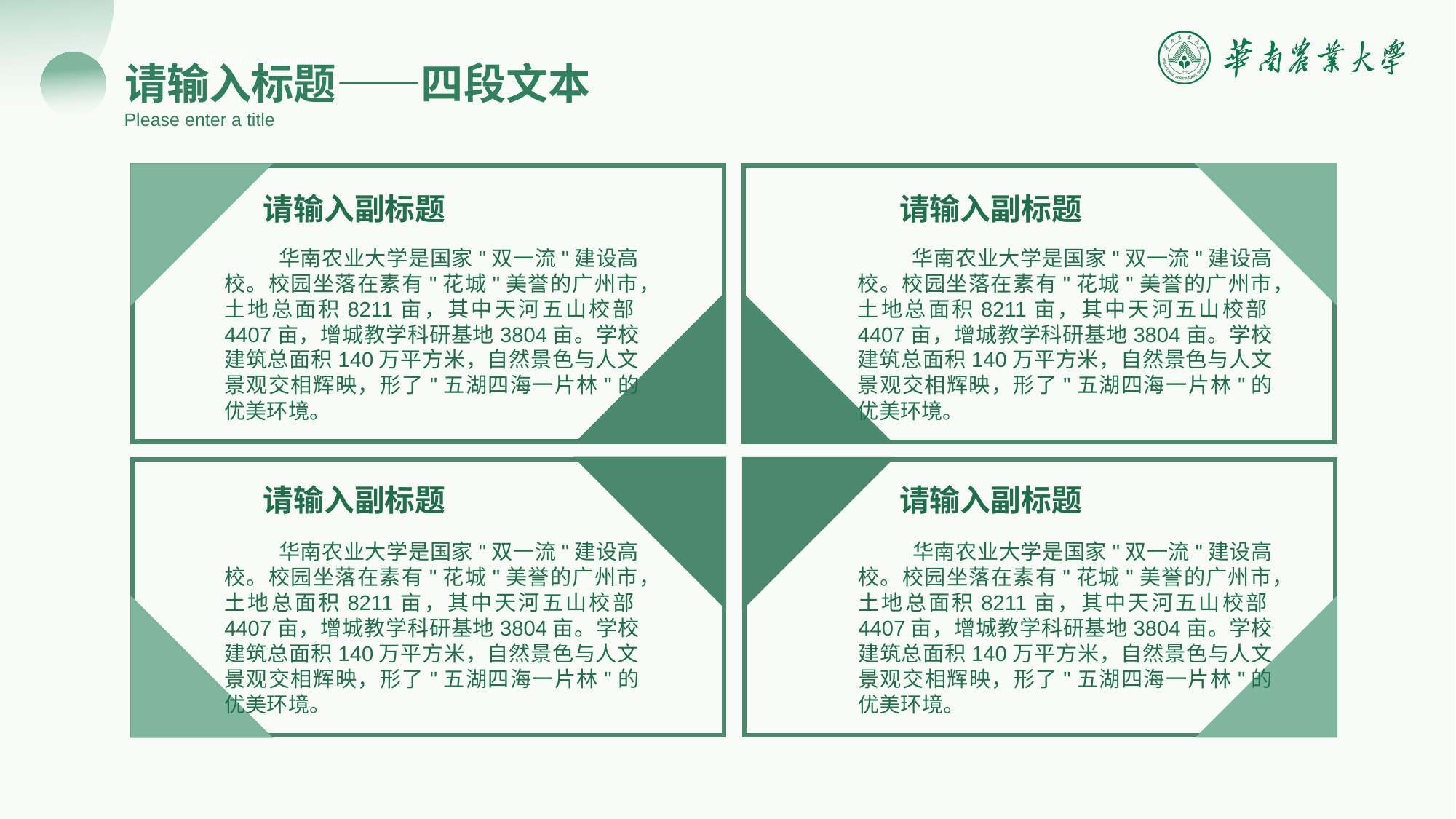

https://www.ypppt.com/
请输入标题——四段文本
Please enter a title

请输入副标题
华南农业大学是国家"双一流"建设高校。校园坐落在素有"花城"美誉的广州市，土地总面积8211亩，其中天河五山校部4407亩，增城教学科研基地3804亩。学校建筑总面积140万平方米，自然景色与人文景观交相辉映，形了"五湖四海一片林"的优美环境。

请输入副标题
华南农业大学是国家"双一流"建设高校。校园坐落在素有"花城"美誉的广州市，土地总面积8211亩，其中天河五山校部4407亩，增城教学科研基地3804亩。学校建筑总面积140万平方米，自然景色与人文景观交相辉映，形了"五湖四海一片林"的优美环境。

请输入副标题
华南农业大学是国家"双一流"建设高校。校园坐落在素有"花城"美誉的广州市，土地总面积8211亩，其中天河五山校部4407亩，增城教学科研基地3804亩。学校建筑总面积140万平方米，自然景色与人文景观交相辉映，形了"五湖四海一片林"的优美环境。

请输入副标题

华南农业大学是国家"双一流"建设高校。校园坐落在素有"花城"美誉的广州市，土地总面积8211亩，其中天河五山校部4407亩，增城教学科研基地3804亩。学校建筑总面积140万平方米，自然景色与人文景观交相辉映，形了"五湖四海一片林"的优美环境。